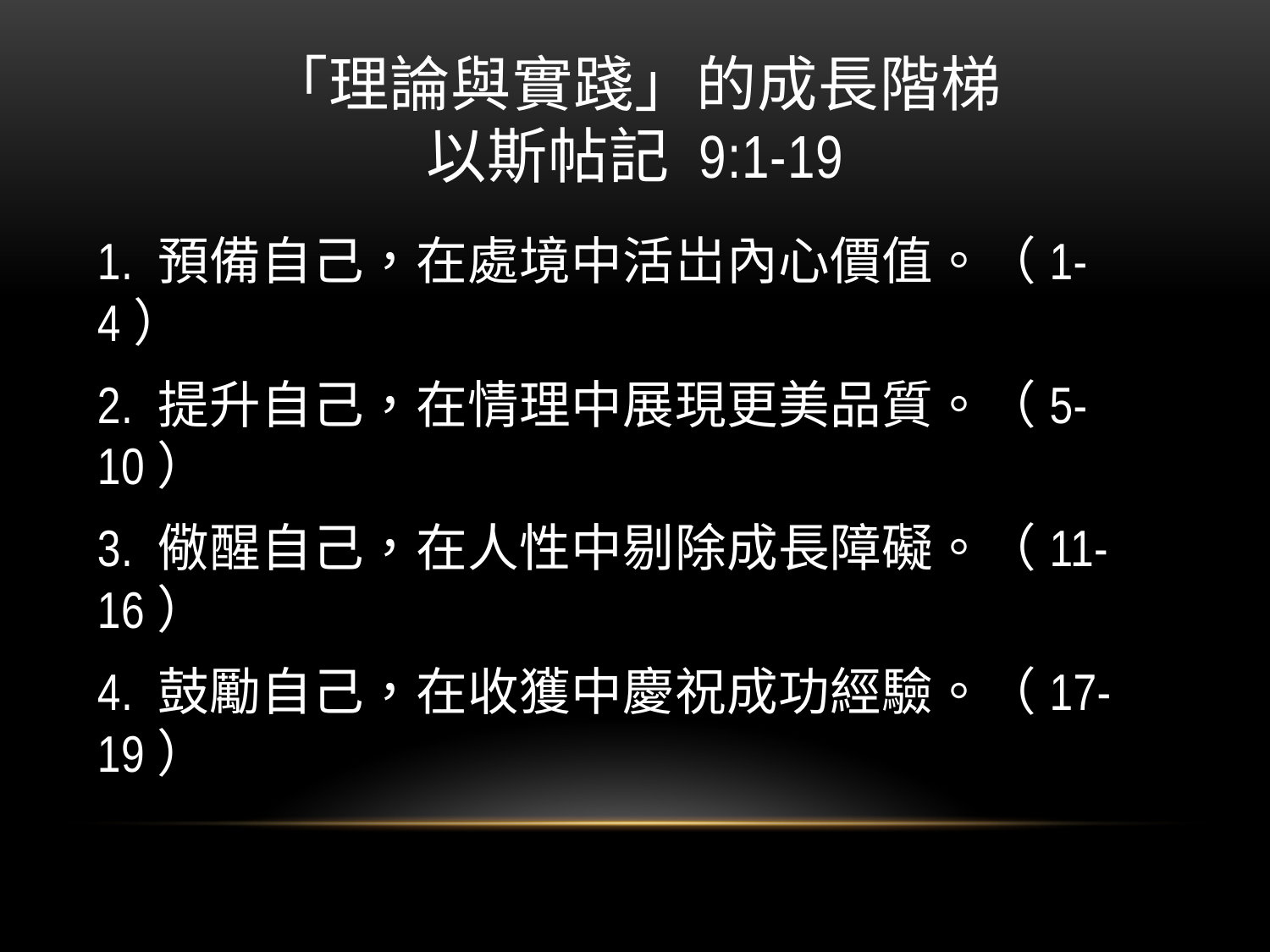

# 「理論與實踐」的成長階梯 以斯帖記 9:1-19
1. 預備自己，在處境中活岀內心價值。（1-4）
2. 提升自己，在情理中展現更美品質。（5-10）
3. 儆醒自己，在人性中剔除成長障礙。（11-16）
4. 鼓勵自己，在收獲中慶祝成功經驗。（17-19）